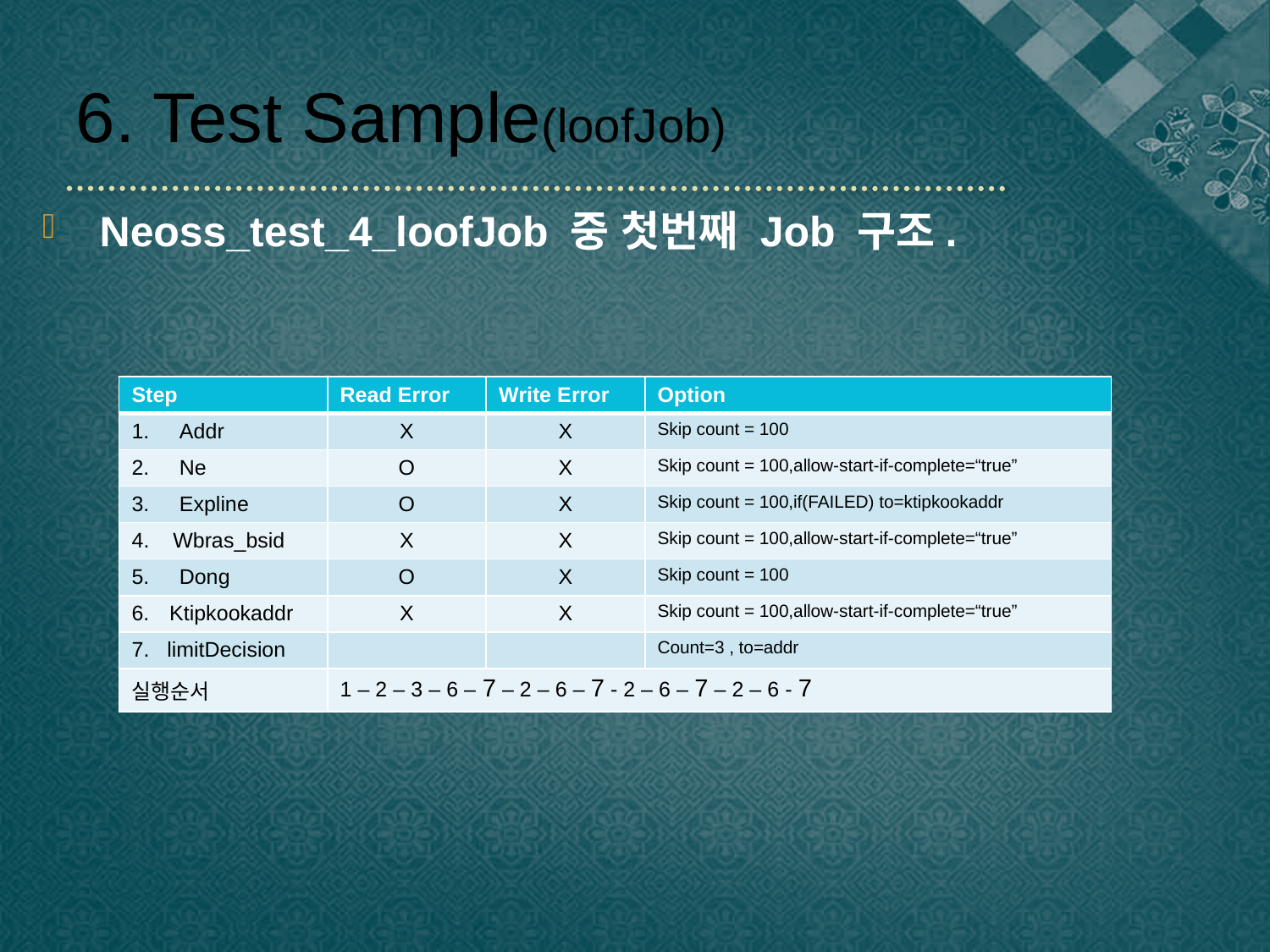

# 6. Test Sample(loofJob)
 Neoss_test_4_loofJob 중 첫번째 Job 구조.
| Step | Read Error | Write Error | Option |
| --- | --- | --- | --- |
| Addr | X | X | Skip count = 100 |
| Ne | O | X | Skip count = 100,allow-start-if-complete=“true” |
| Expline | O | X | Skip count = 100,if(FAILED) to=ktipkookaddr |
| 4. Wbras\_bsid | X | X | Skip count = 100,allow-start-if-complete=“true” |
| Dong | O | X | Skip count = 100 |
| Ktipkookaddr | X | X | Skip count = 100,allow-start-if-complete=“true” |
| 7. limitDecision |  |  | Count=3 , to=addr |
| 실행순서 | 1 – 2 – 3 – 6 – 7 – 2 – 6 – 7 - 2 – 6 – 7 – 2 – 6 - 7 |  |  |